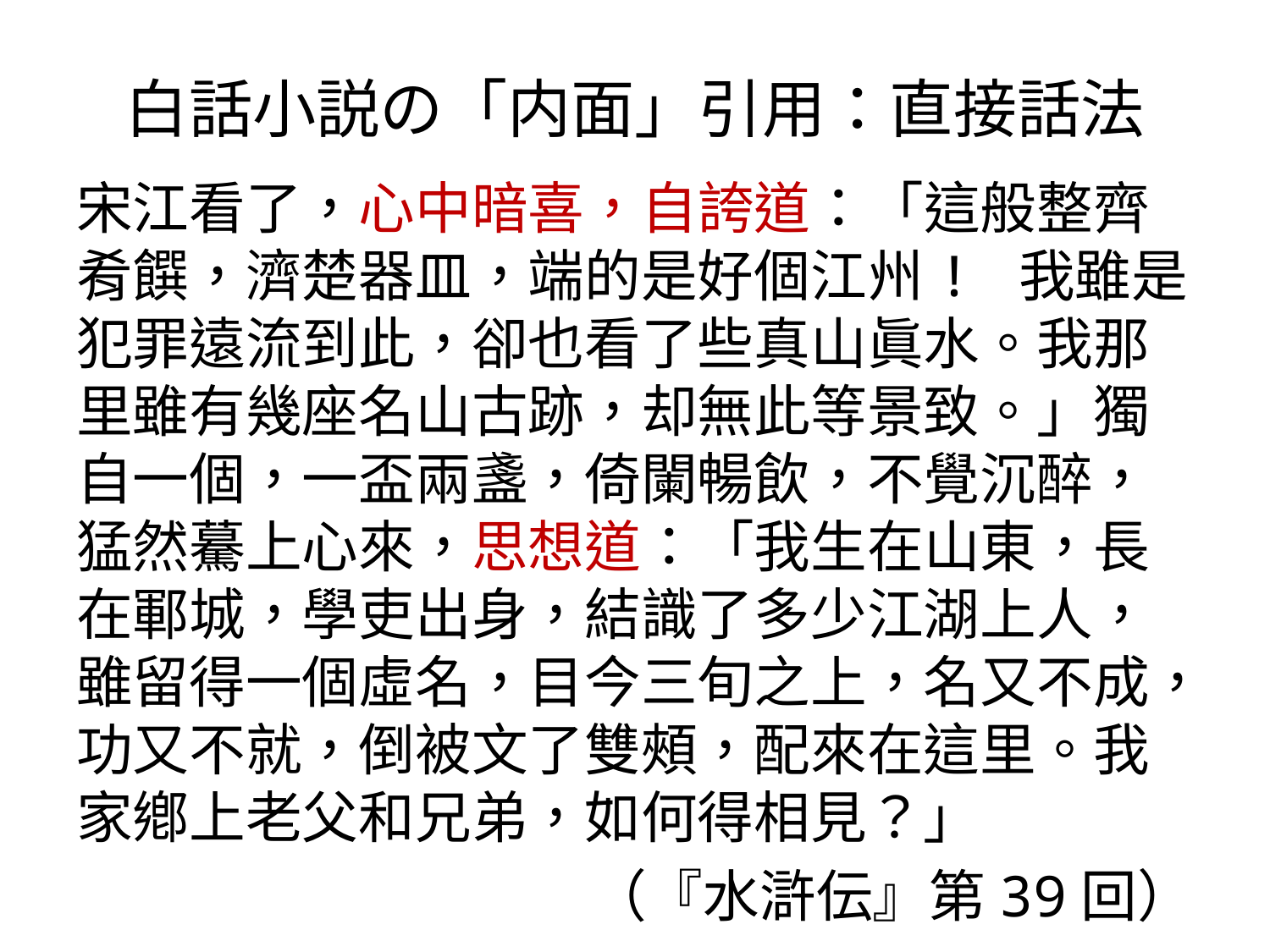

# 白話小説の「内面」引用：直接話法
宋江看了，心中暗喜，自誇道：「這般整齊肴饌，濟楚器皿，端的是好個江州! 我雖是 犯罪遠流到此，卻也看了些真山眞水。我那里雖有幾座名山古跡，却無此等景致。」獨自一個，一盃兩盞，倚闌暢飲，不覺沉醉，猛然驀上心來，思想道：「我生在山東，長在鄆城，學吏出身，結識了多少江湖上人，雖留得一個虛名，目今三旬之上，名又不成，功又不就，倒被文了雙頰，配來在這里。我家鄕上老父和兄弟，如何得相見？」
（『水滸伝』第39回）